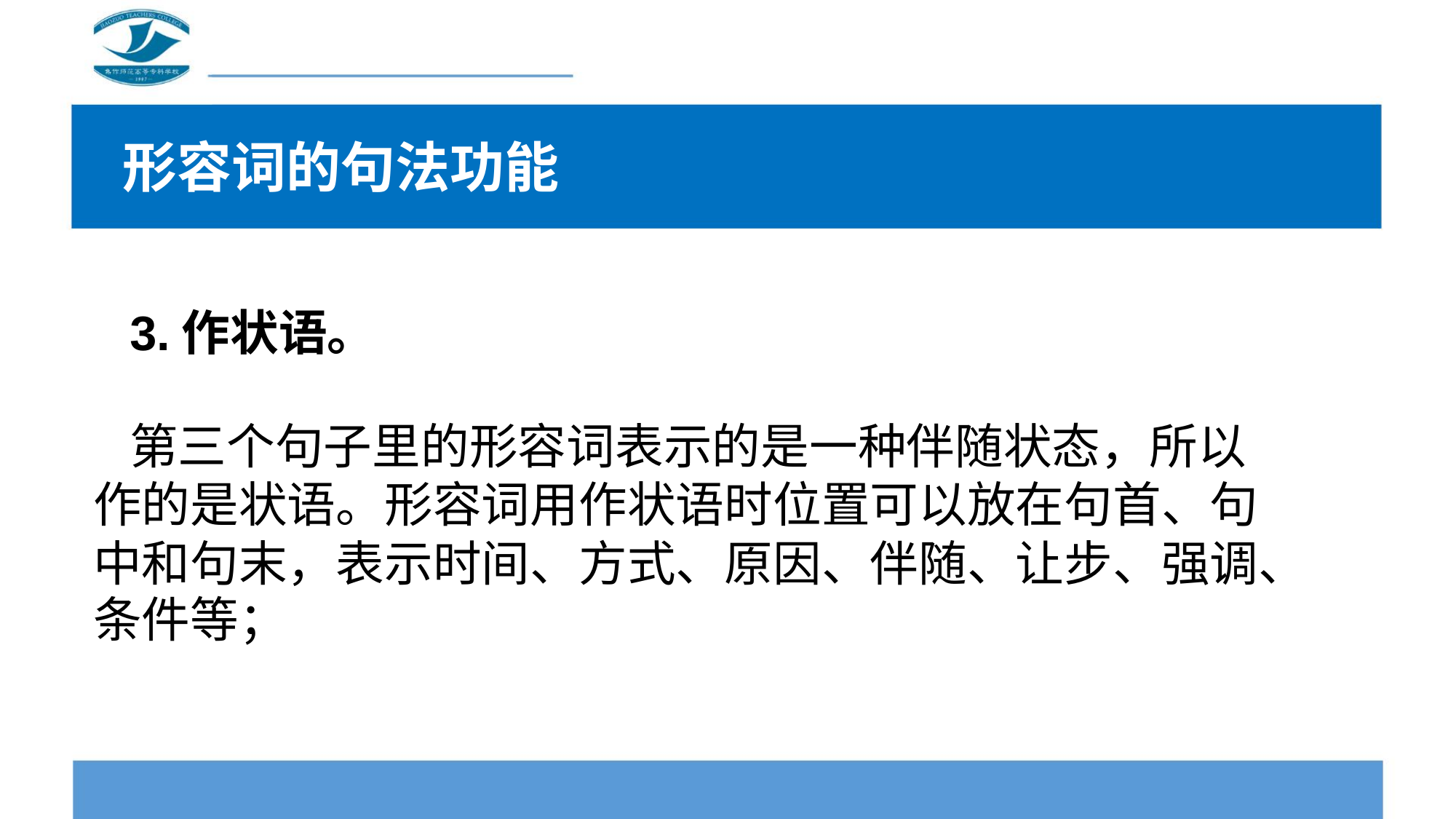

形容词的句法功能
3.作状语。
第三个句子里的形容词表示的是一种伴随状态，所以
作的是状语。形容词用作状语时位置可以放在句首、句
中和句末，表示时间、方式、原因、伴随、让步、强调、
条件等；